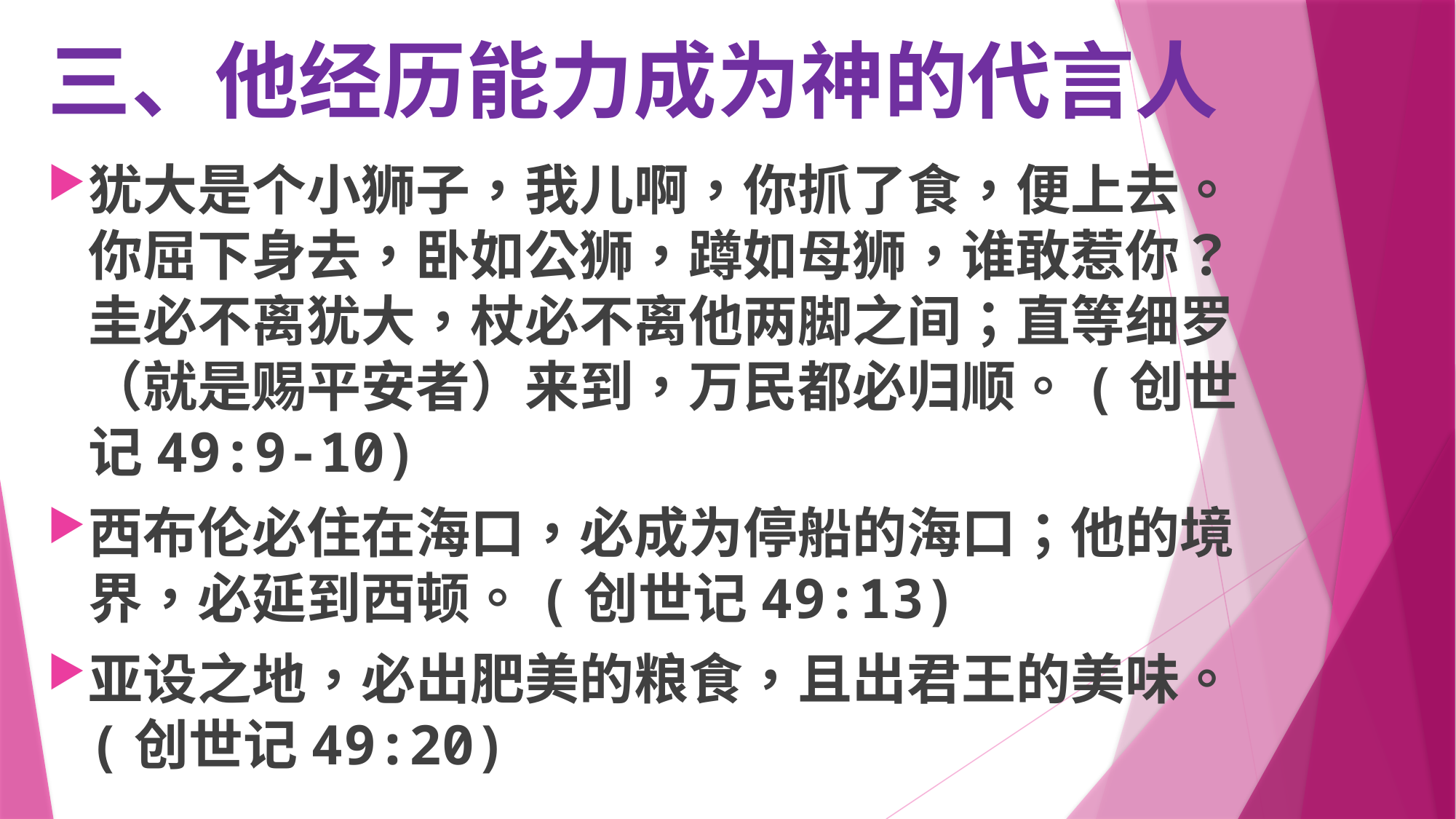

# 三、他经历能力成为神的代言人
犹大是个小狮子，我儿啊，你抓了食，便上去。你屈下身去，卧如公狮，蹲如母狮，谁敢惹你？圭必不离犹大，杖必不离他两脚之间；直等细罗（就是赐平安者）来到，万民都必归顺。(创世记49:9-10)
西布伦必住在海口，必成为停船的海口；他的境界，必延到西顿。(创世记49:13)
亚设之地，必出肥美的粮食，且出君王的美味。(创世记49:20)